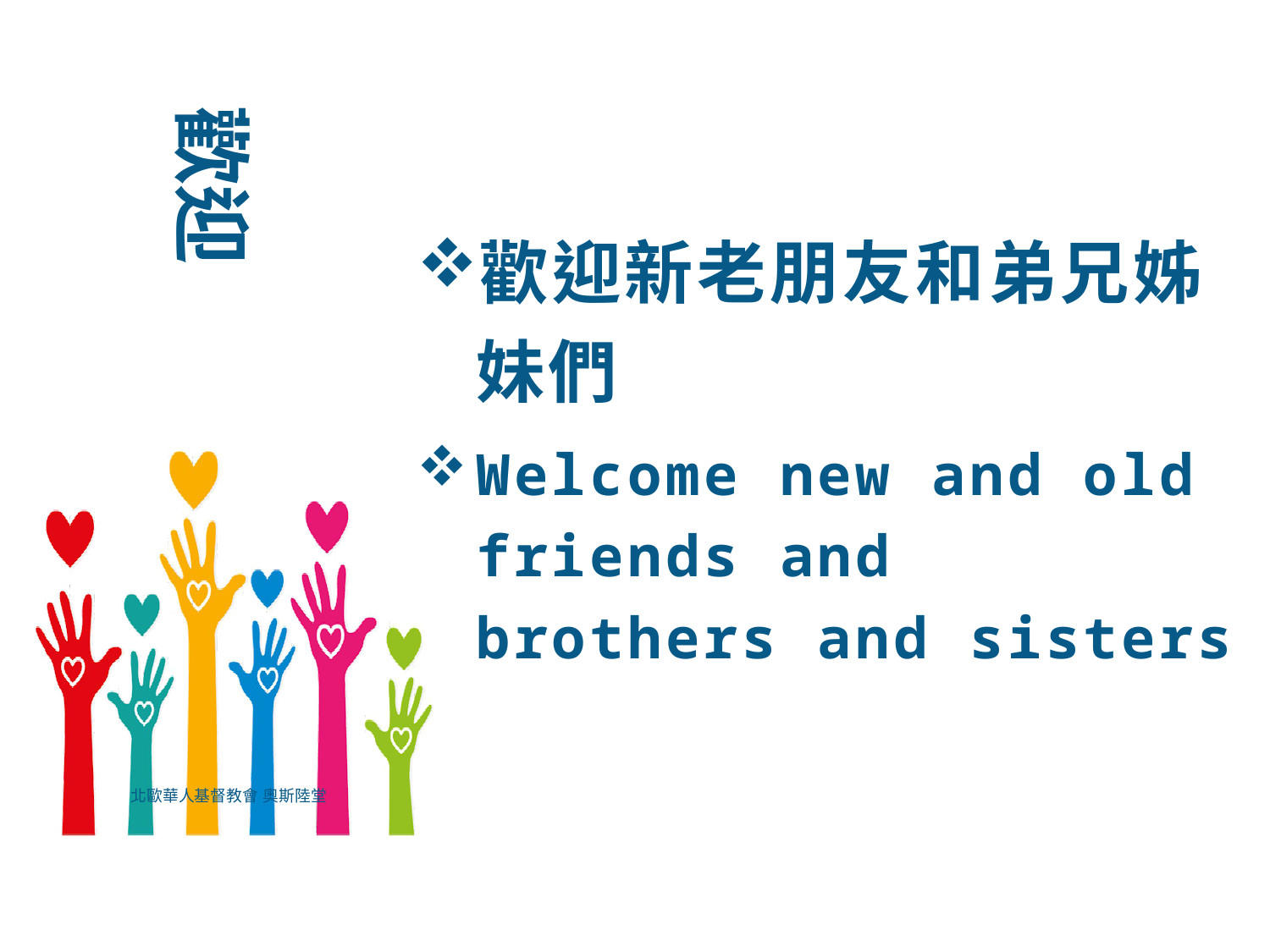

歡迎新老朋友和弟兄姊妹們
Welcome new and old friends and brothers and sisters
北歐華人基督教會 奧斯陸堂